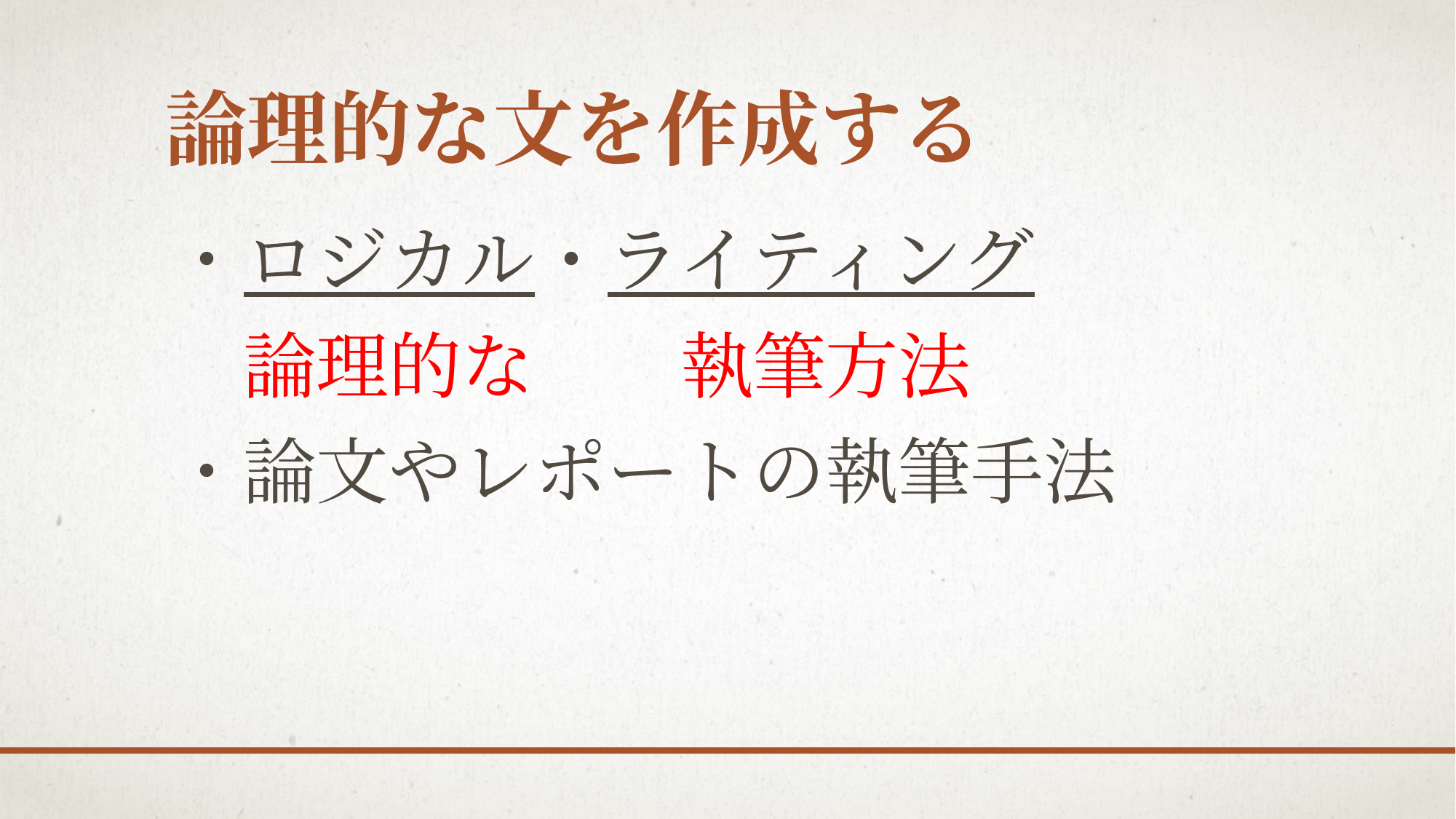

# 論理的な文を作成する
・ロジカル・ライティング
　論理的な　　執筆方法
・論文やレポートの執筆手法